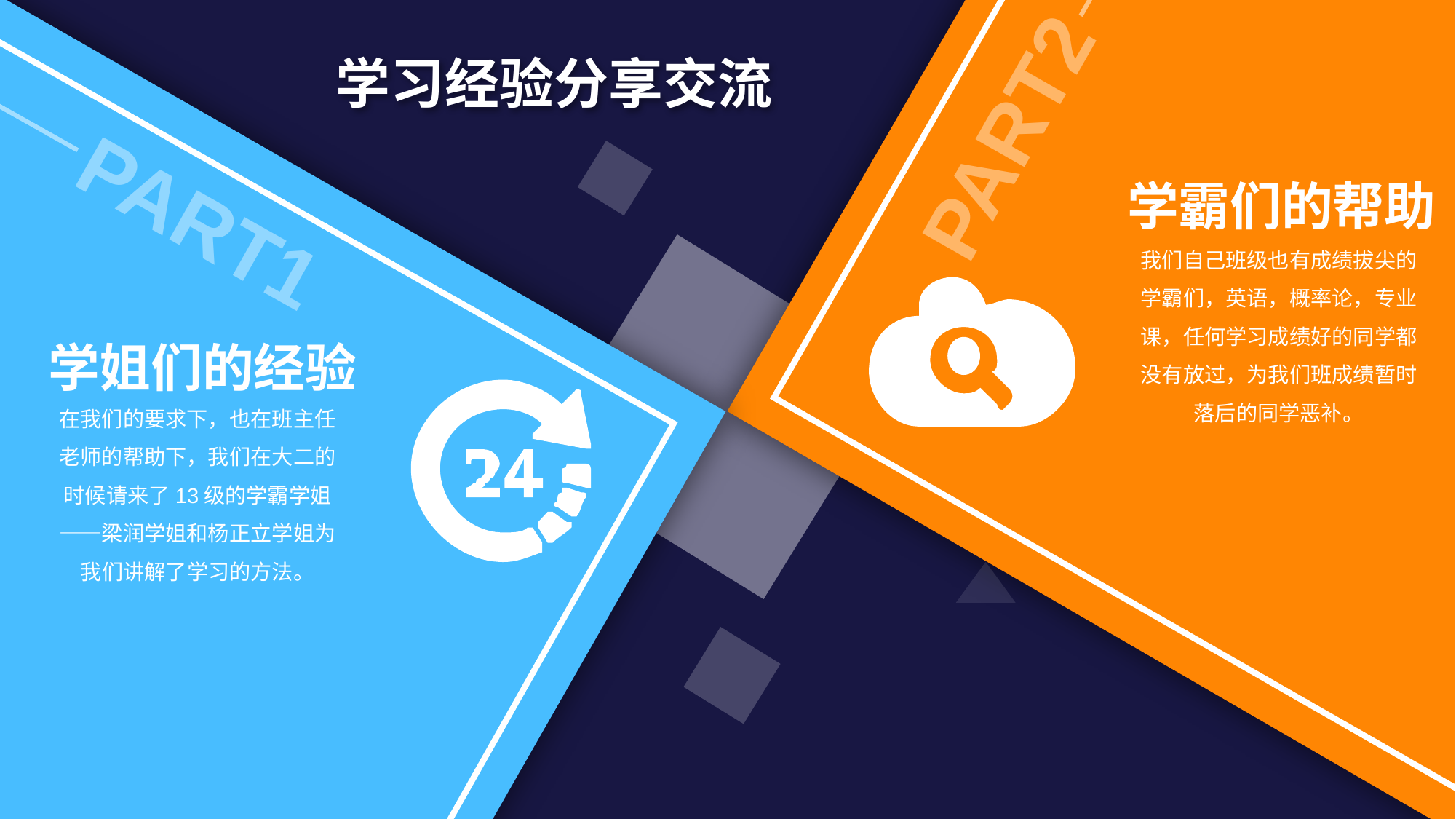

PART2
学习经验分享交流

学霸们的帮助
PART1
我们自己班级也有成绩拔尖的学霸们，英语，概率论，专业课，任何学习成绩好的同学都没有放过，为我们班成绩暂时落后的同学恶补。

学姐们的经验

在我们的要求下，也在班主任老师的帮助下，我们在大二的时候请来了13级的学霸学姐——梁润学姐和杨正立学姐为我们讲解了学习的方法。